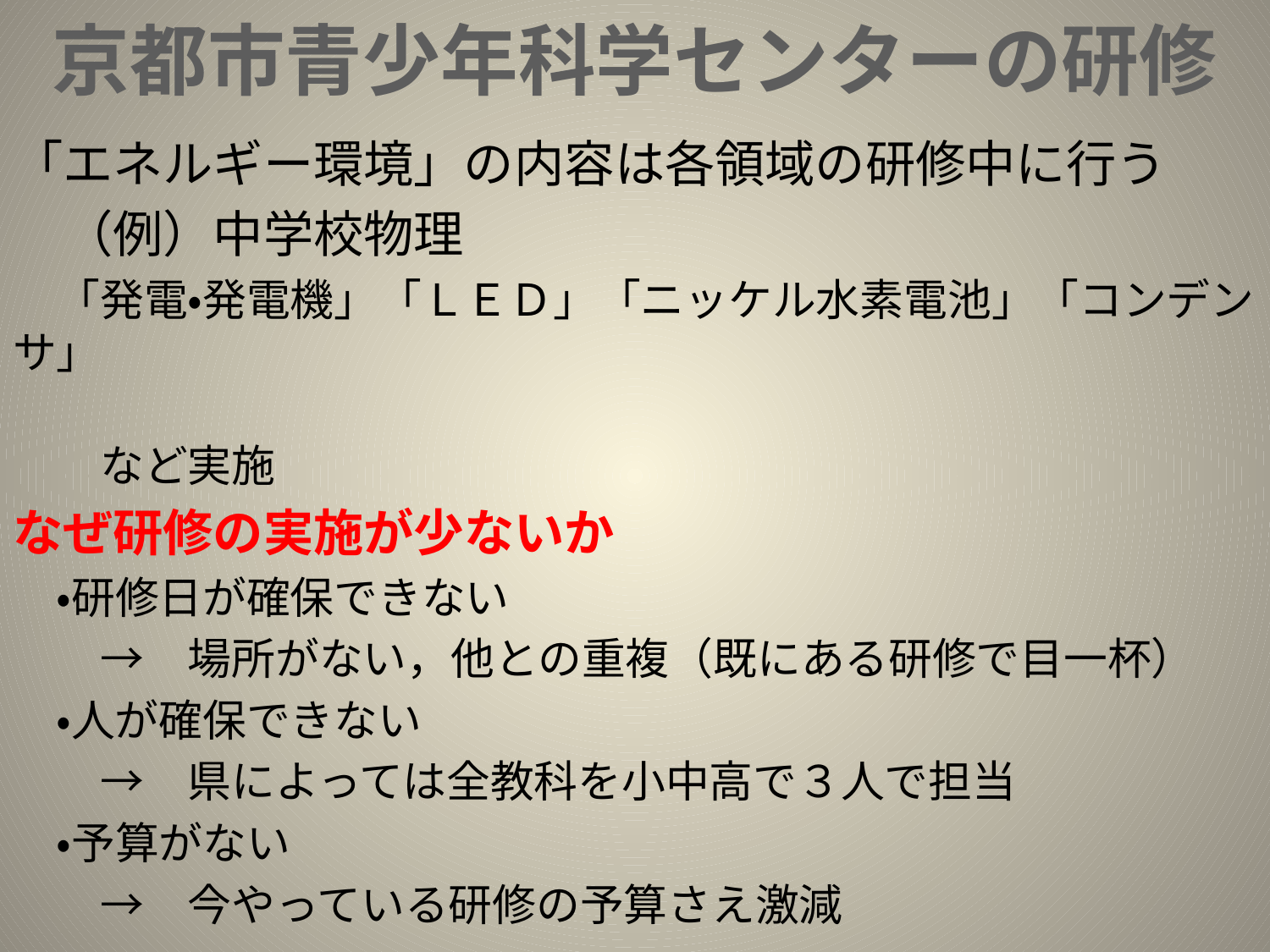

# 京都市青少年科学センターの研修
「エネルギー環境」の内容は各領域の研修中に行う
　（例）中学校物理
　「発電・発電機」「ＬＥＤ」「ニッケル水素電池」「コンデンサ」
　　　　　　　　　　　　　　　　　　　　　　　　　　　　　　など実施
なぜ研修の実施が少ないか
　・研修日が確保できない
　　→　場所がない，他との重複（既にある研修で目一杯）
　・人が確保できない
　　→　県によっては全教科を小中高で３人で担当
　・予算がない
　　→　今やっている研修の予算さえ激減